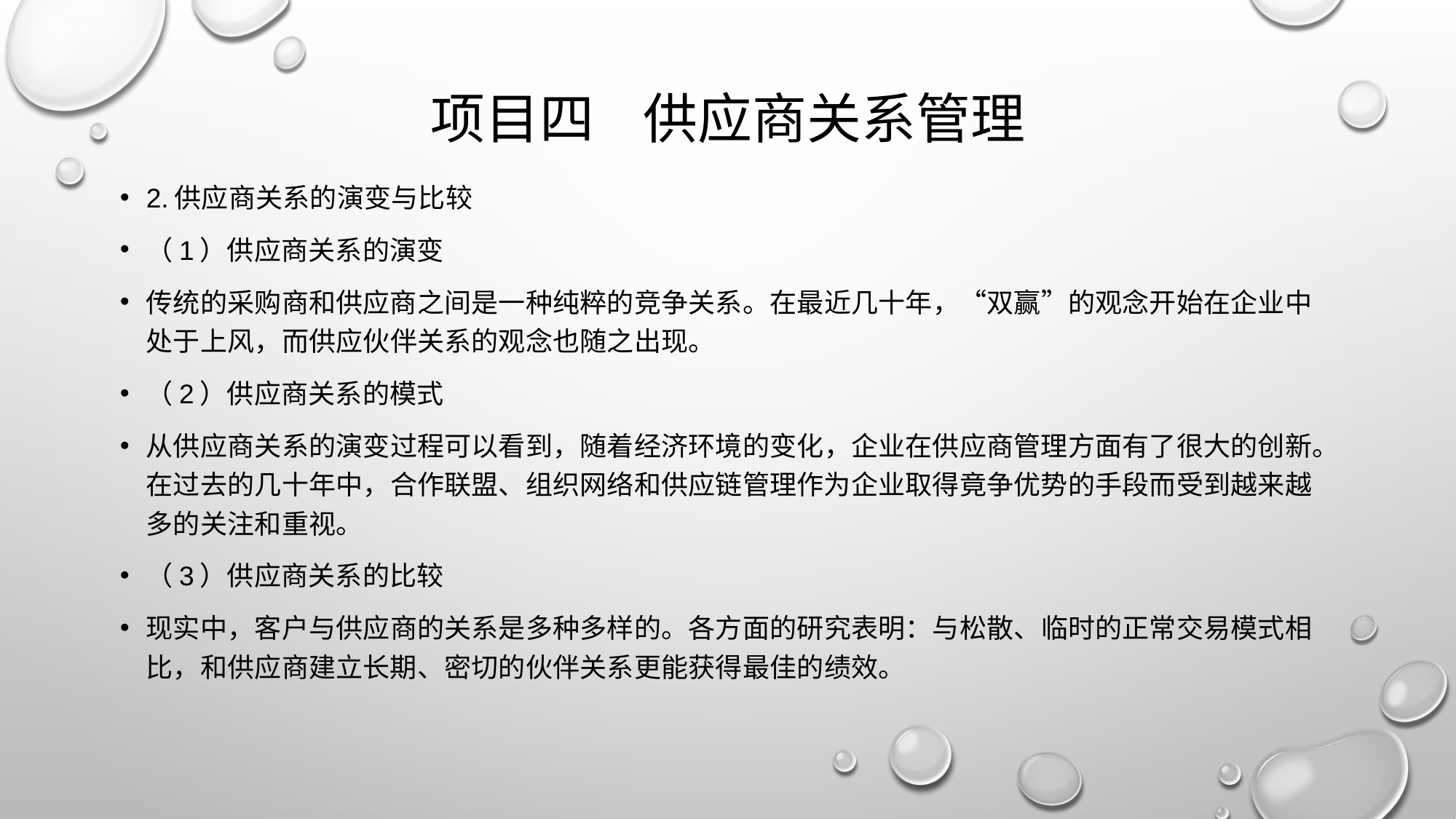

# 项目四    供应商关系管理
2.供应商关系的演变与比较
（1）供应商关系的演变
传统的采购商和供应商之间是一种纯粹的竞争关系。在最近几十年，“双赢”的观念开始在企业中处于上风，而供应伙伴关系的观念也随之出现。
（2）供应商关系的模式
从供应商关系的演变过程可以看到，随着经济环境的变化，企业在供应商管理方面有了很大的创新。在过去的几十年中，合作联盟、组织网络和供应链管理作为企业取得竟争优势的手段而受到越来越多的关注和重视。
（3）供应商关系的比较
现实中，客户与供应商的关系是多种多样的。各方面的研究表明：与松散、临时的正常交易模式相比，和供应商建立长期、密切的伙伴关系更能获得最佳的绩效。